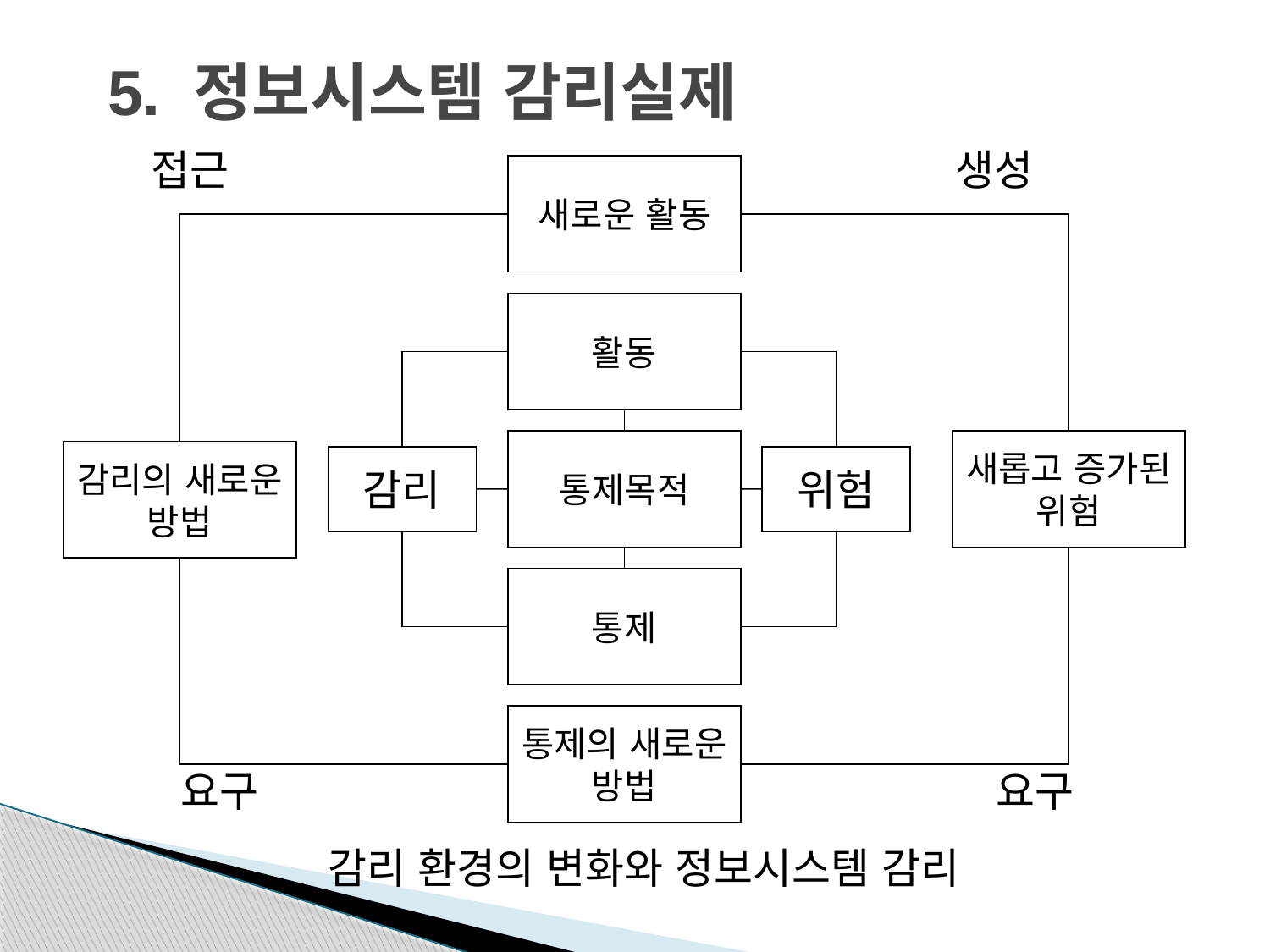

# 5. 정보시스템 감리실제
접근
생성
새로운 활동
활동
통제목적
새롭고 증가된
위험
감리의 새로운
방법
감리
위험
통제
통제의 새로운
방법
요구
요구
감리 환경의 변화와 정보시스템 감리